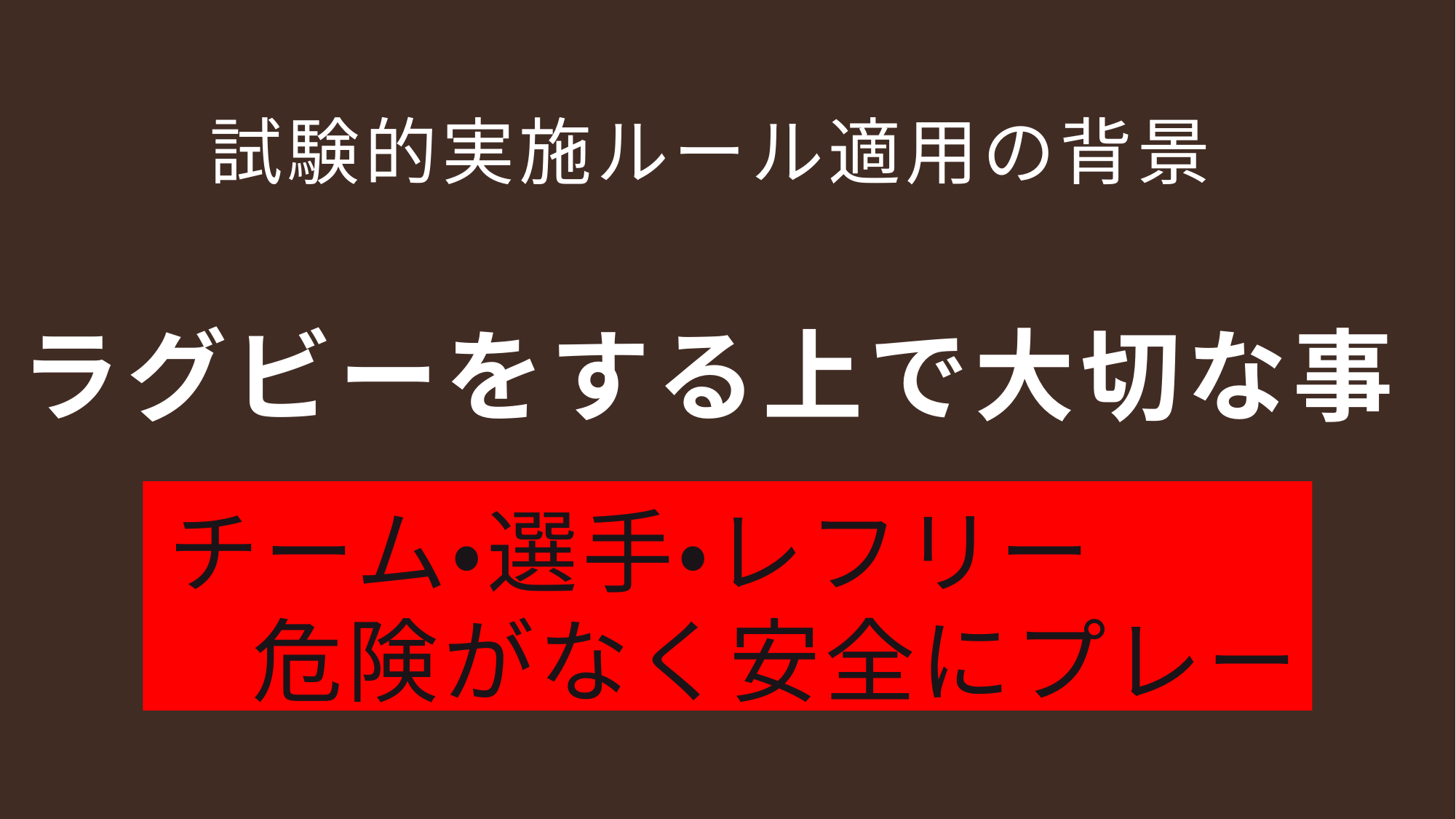

試験的実施ルール適用の背景

ラグビーをする上で大切な事
# チーム・選手・レフリー　　　危険がなく安全にプレー